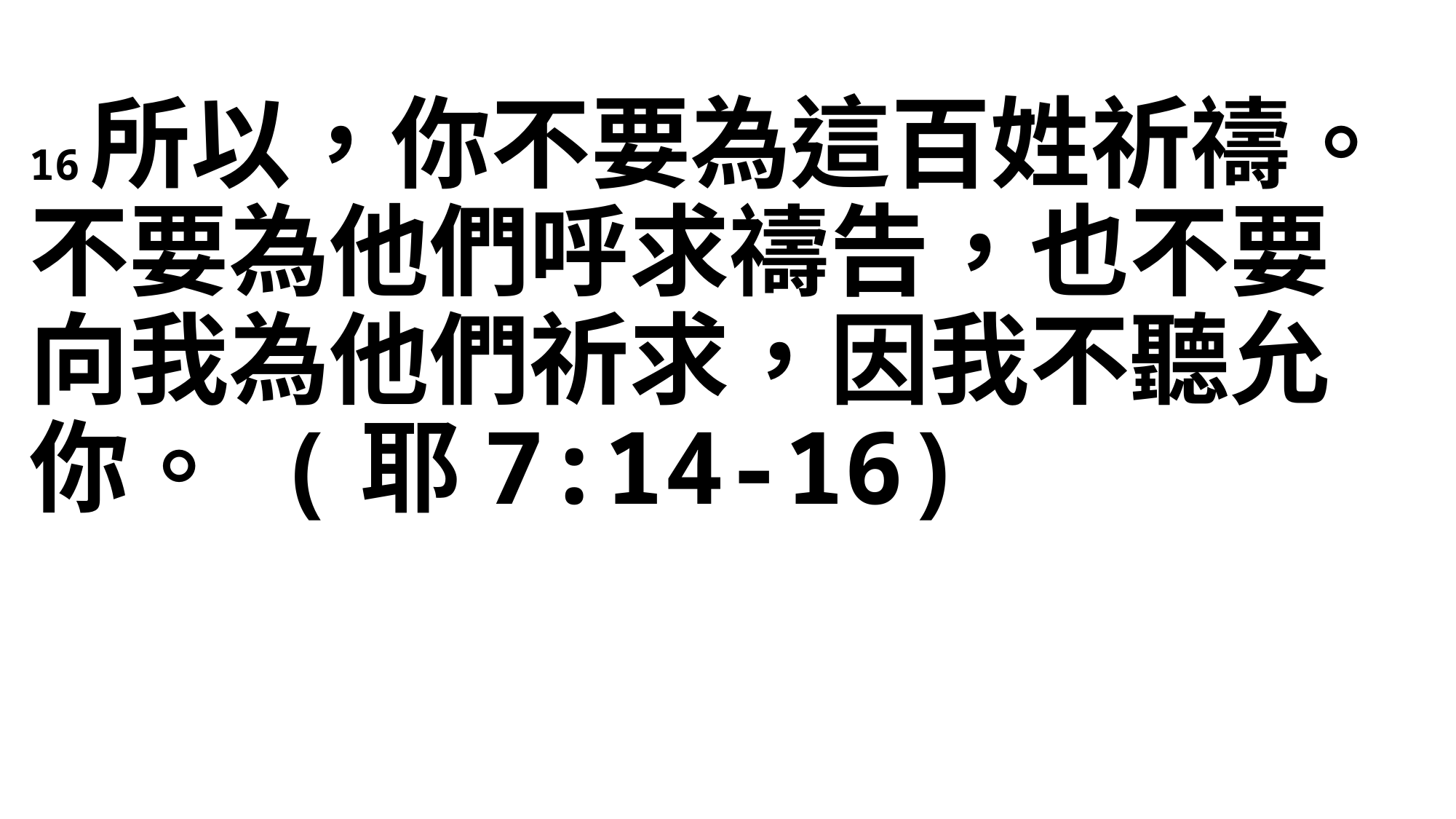

16所以，你不要為這百姓祈禱。不要為他們呼求禱告，也不要向我為他們祈求，因我不聽允你。 (耶7:14-16)